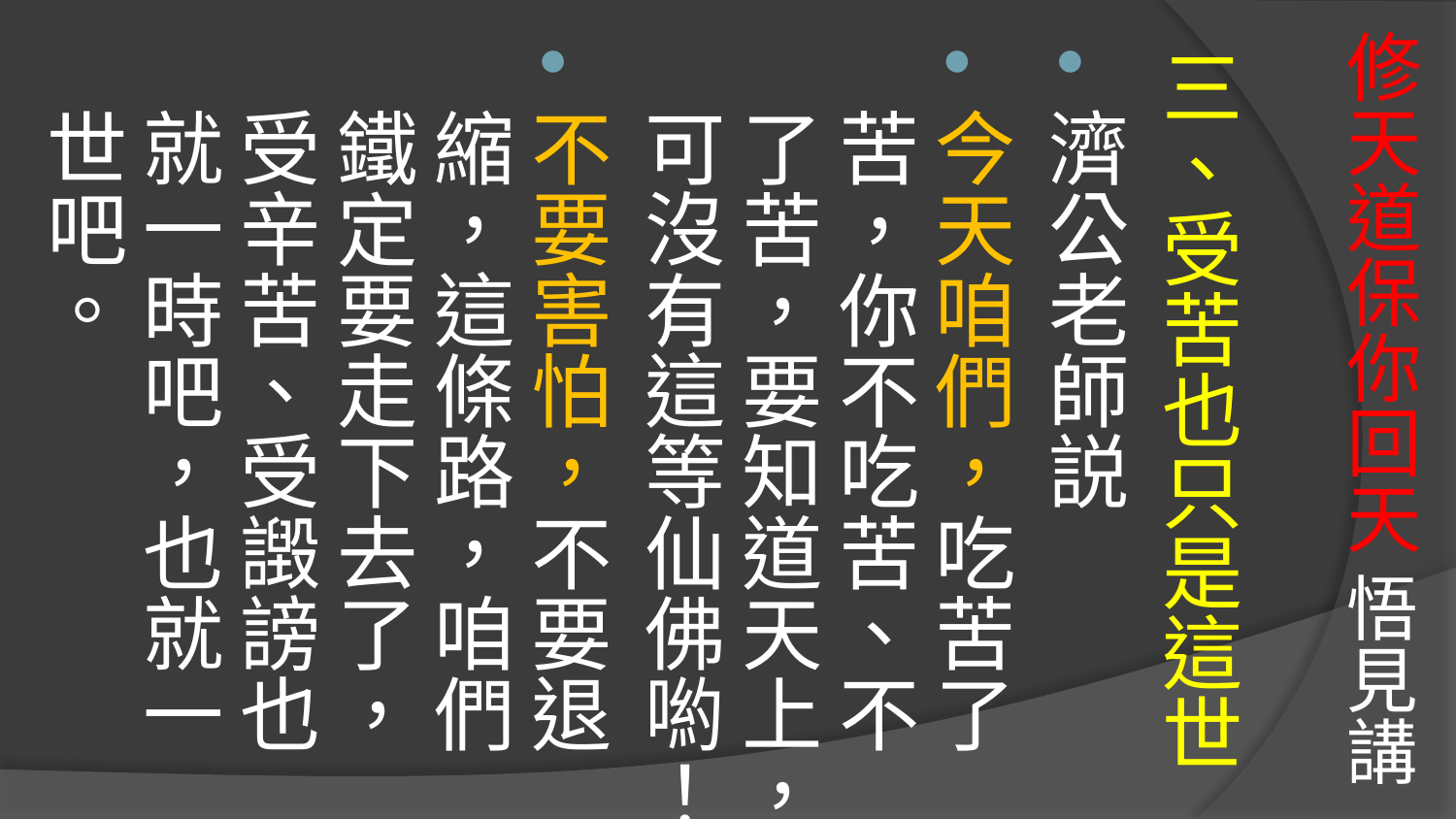

# 修天道保你回天 悟見講
三、受苦也只是這世
濟公老師説
今天咱們，吃苦了苦，你不吃苦、不了苦，要知道天上，可沒有這等仙佛喲！
不要害怕，不要退縮，這條路，咱們鐵定要走下去了，受辛苦、受譭謗也就一時吧，也就一世吧。